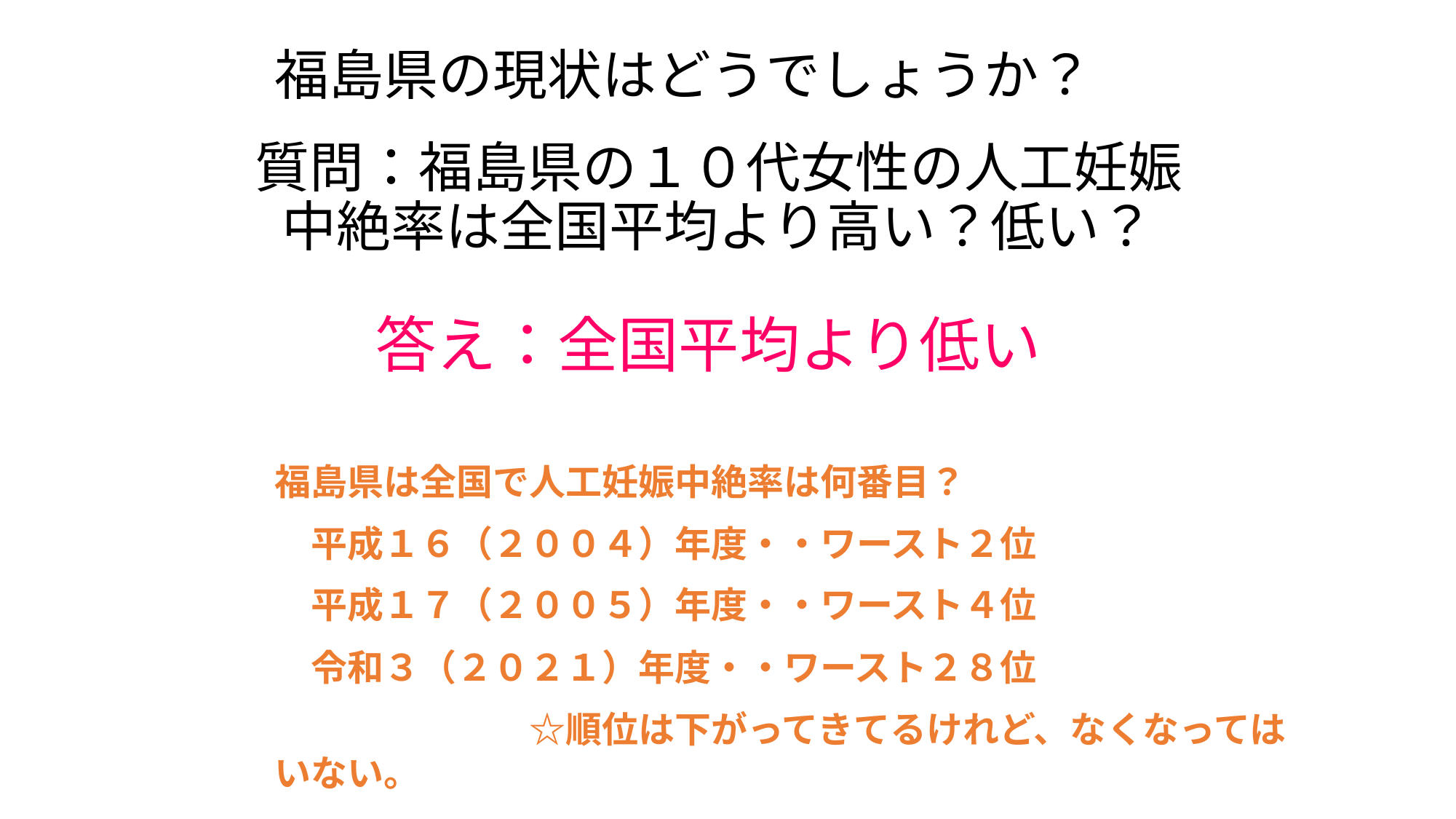

福島県の現状はどうでしょうか？
質問：福島県の１０代女性の人工妊娠中絶率は全国平均より高い？低い？

　　答え：全国平均より低い
福島県は全国で人工妊娠中絶率は何番目？
　平成１６（２００４）年度・・ワースト２位
　平成１７（２００５）年度・・ワースト４位
　令和３（２０２１）年度・・ワースト２８位
　　　　　　　☆順位は下がってきてるけれど、なくなってはいない。